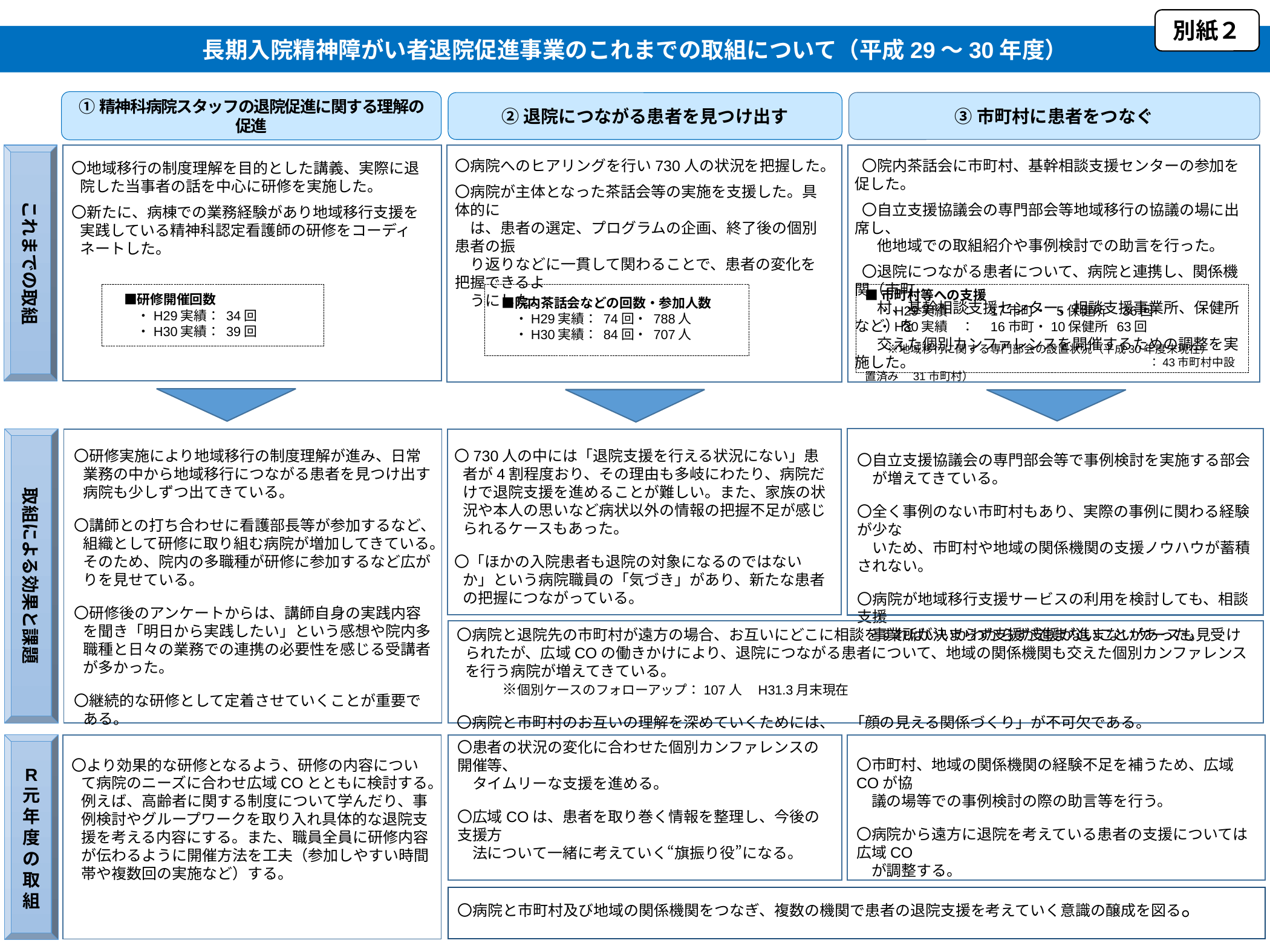

別紙２
長期入院精神障がい者退院促進事業のこれまでの取組について（平成29～30年度）
①精神科病院スタッフの退院促進に関する理解の促進
③市町村に患者をつなぐ
②退院につながる患者を見つけ出す
これまでの取組

　〇院内茶話会に市町村、基幹相談支援センターの参加を促した。
　〇自立支援協議会の専門部会等地域移行の協議の場に出席し、
　　他地域での取組紹介や事例検討での助言を行った。
　〇退院につながる患者について、病院と連携し、関係機関（市町
　　村、基幹相談支援センター、相談支援事業所、保健所など）を
　　交えた個別カンファレンスを開催するための調整を実施した。

〇病院へのヒアリングを行い730人の状況を把握した。
〇病院が主体となった茶話会等の実施を支援した。具体的に
　は、患者の選定、プログラムの企画、終了後の個別患者の振
　り返りなどに一貫して関わることで、患者の変化を把握できるよ
　うにした。
〇地域移行の制度理解を目的とした講義、実際に退院した当事者の話を中心に研修を実施した。
〇新たに、病棟での業務経験があり地域移行支援を実践している精神科認定看護師の研修をコーディネートした。
■市町村等への支援
　・H29実績　：　17市町・  5保健所　36回
　・H30実績　：　16市町・10保健所  63回
　　※地域移行に関する専門部会の設置状況（平成30年度末現在）
　　　　　　　　　　　　　　　　　　　　　　　　　：43市町村中設置済み　31市町村）
　■研修開催回数
　　・H29実績： 34回
　　・H30実績： 39回

　■院内茶話会などの回数・参加人数
　　・H29実績： 74回・ 788人
　　・H30実績： 84回・ 707人

取組による効果と課題

〇自立支援協議会の専門部会等で事例検討を実施する部会
　が増えてきている。
〇全く事例のない市町村もあり、実際の事例に関わる経験が少な
　いため、市町村や地域の関係機関の支援ノウハウが蓄積されない。
〇病院が地域移行支援サービスの利用を検討しても、相談支援
　事業所が決まらず支援が進まないことがあった。
〇研修実施により地域移行の制度理解が進み、日常業務の中から地域移行につながる患者を見つけ出す病院も少しずつ出てきている。
〇講師との打ち合わせに看護部長等が参加するなど、組織として研修に取り組む病院が増加してきている。そのため、院内の多職種が研修に参加するなど広がりを見せている。
〇研修後のアンケートからは、講師自身の実践内容を聞き「明日から実践したい」という感想や院内多職種と日々の業務での連携の必要性を感じる受講者が多かった。
〇継続的な研修として定着させていくことが重要である。
〇730人の中には「退院支援を行える状況にない」患者が4割程度おり、その理由も多岐にわたり、病院だけで退院支援を進めることが難しい。また、家族の状況や本人の思いなど病状以外の情報の把握不足が感じられるケースもあった。
〇「ほかの入院患者も退院の対象になるのではないか」という病院職員の「気づき」があり、新たな患者の把握につながっている。
〇病院と退院先の市町村が遠方の場合、お互いにどこに相談をすればいいかわからず支援が進まないケースも見受けられたが、広域COの働きかけにより、退院につながる患者について、地域の関係機関も交えた個別カンファレンスを行う病院が増えてきている。
　　　※個別ケースのフォローアップ：107人　H31.3月末現在
〇病院と市町村のお互いの理解を深めていくためには、　「顔の見える関係づくり」が不可欠である。

R
元年度の取組

〇市町村、地域の関係機関の経験不足を補うため、広域COが協
　議の場等での事例検討の際の助言等を行う。
〇病院から遠方に退院を考えている患者の支援については広域CO
　が調整する。

〇患者の状況の変化に合わせた個別カンファレンスの開催等、
　タイムリーな支援を進める。
〇広域COは、患者を取り巻く情報を整理し、今後の支援方
　法について一緒に考えていく“旗振り役”になる。

〇より効果的な研修となるよう、研修の内容について病院のニーズに合わせ広域COとともに検討する。例えば、高齢者に関する制度について学んだり、事例検討やグループワークを取り入れ具体的な退院支援を考える内容にする。また、職員全員に研修内容が伝わるように開催方法を工夫（参加しやすい時間帯や複数回の実施など）する。

〇病院と市町村及び地域の関係機関をつなぎ、複数の機関で患者の退院支援を考えていく意識の醸成を図る。